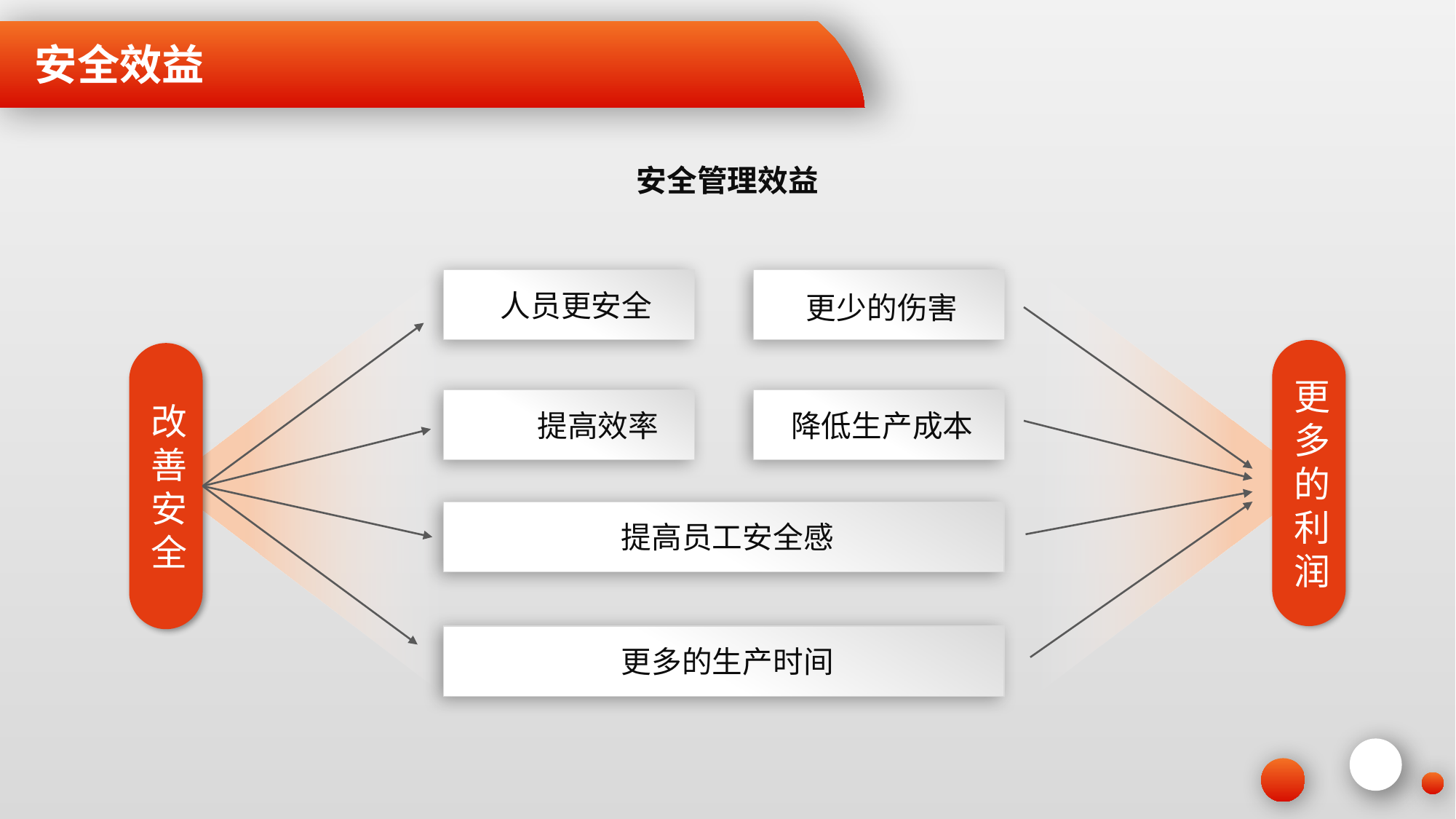

安全效益
安全管理效益

人员更安全
更少的伤害
更多的利润
改善安全

降低生产成本
提高效率

提高员工安全感

更多的生产时间